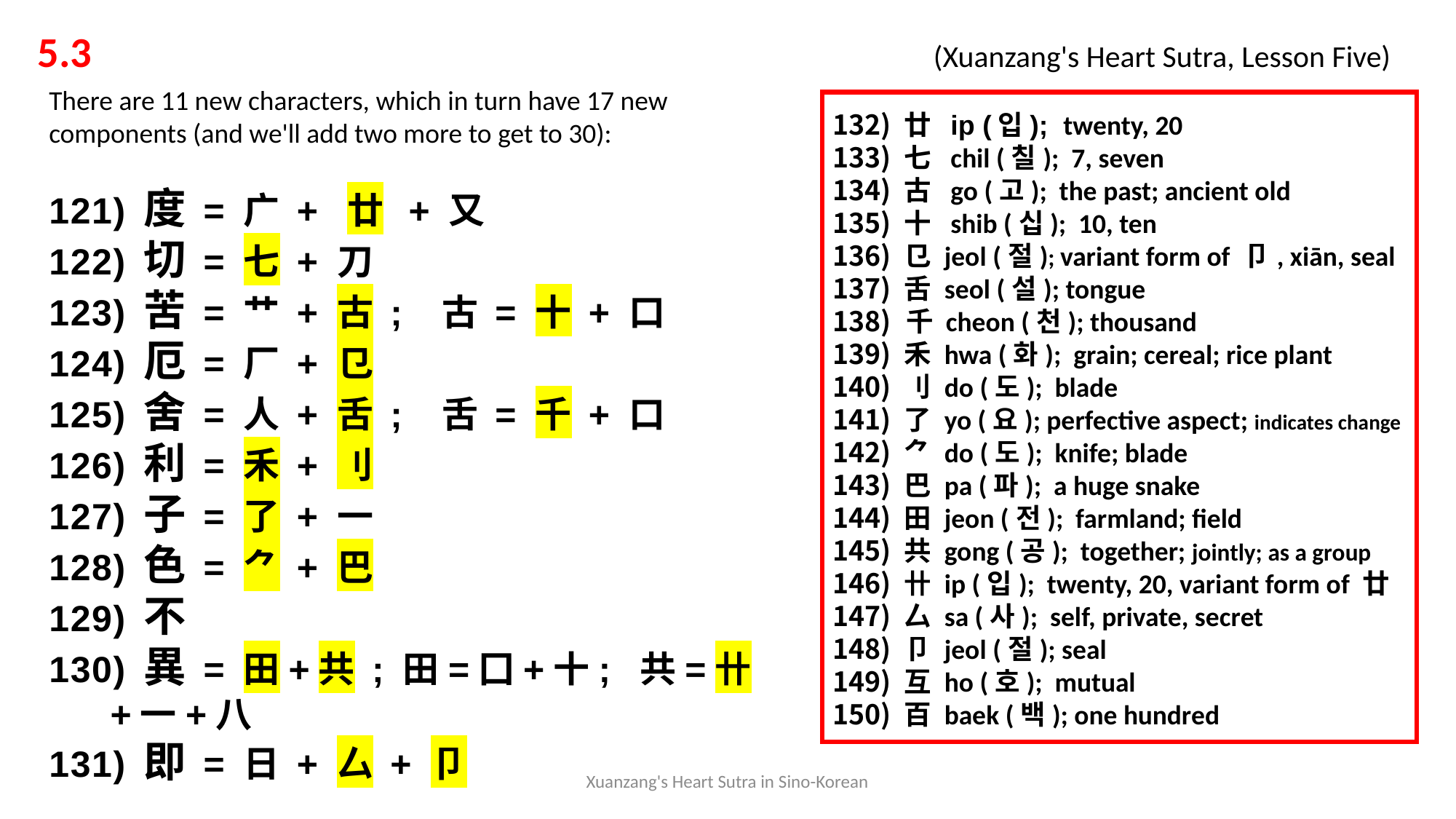

5.3  			  			                         (Xuanzang's Heart Sutra, Lesson Five)
There are 11 new characters, which in turn have 17 new components (and we'll add two more to get to 30):

 度 = 广 +  廿  + 又
 切 = 七 + 刀
 苦 = 艹 + 古 ;   古 = 十 + 口
 厄 = 厂 + 㔾
 舍 = 人 + 舌 ;   舌 = 千 + 口
 利 = 禾 + 刂
 子 = 了 + 一
 色 = ⺈ + 巴
 不
 異 = 田+共 ; 田=囗+十;  共=卄+一+八
 即 = 日 + 厶 + 卩

 廿  ip (입);  twenty, 20
 七  chil (칠);  7, seven
 古  go (고);  the past; ancient old
 十  shib (십);  10, ten
 㔾 jeol (절); variant form of 卩, xiān, seal
 舌 seol (설); tongue
 千 cheon (천); thousand
 禾 hwa (화);  grain; cereal; rice plant
 刂 do (도);  blade
 了 yo (요); perfective aspect; indicates change
 ⺈ do (도);  knife; blade
 巴 pa (파);  a huge snake
 田 jeon (전);  farmland; field
 共 gong (공);  together; jointly; as a group
 卄 ip (입);  twenty, 20, variant form of 廿
 厶 sa (사);  self, private, secret
 卩 jeol (절); seal
 互 ho (호);  mutual
 百 baek (백); one hundred
Xuanzang's Heart Sutra in Sino-Korean